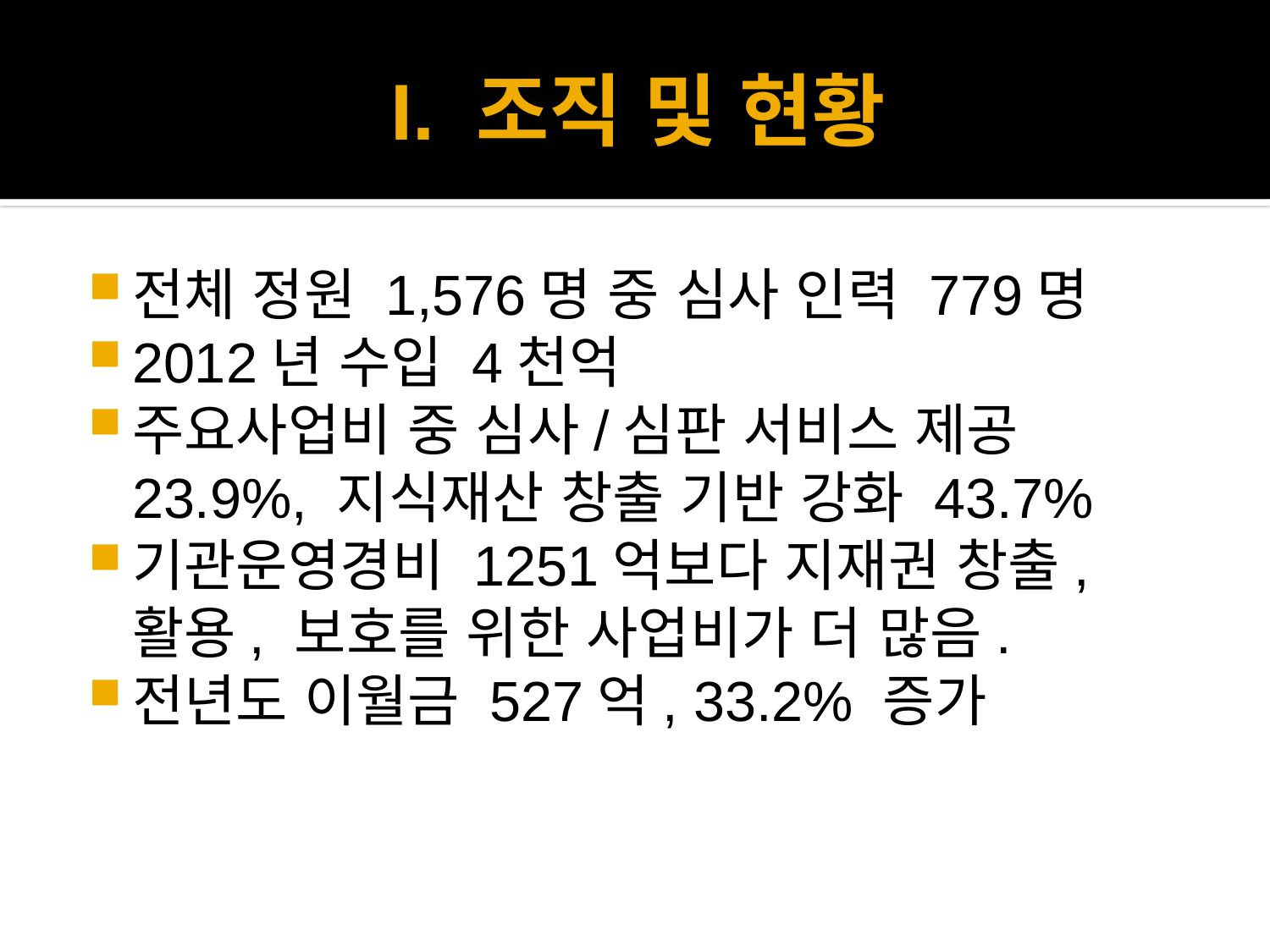

# I. 조직 및 현황
전체 정원 1,576명 중 심사 인력 779명
2012년 수입 4천억
주요사업비 중 심사/심판 서비스 제공 23.9%, 지식재산 창출 기반 강화 43.7%
기관운영경비 1251억보다 지재권 창출, 활용, 보호를 위한 사업비가 더 많음.
전년도 이월금 527억, 33.2% 증가